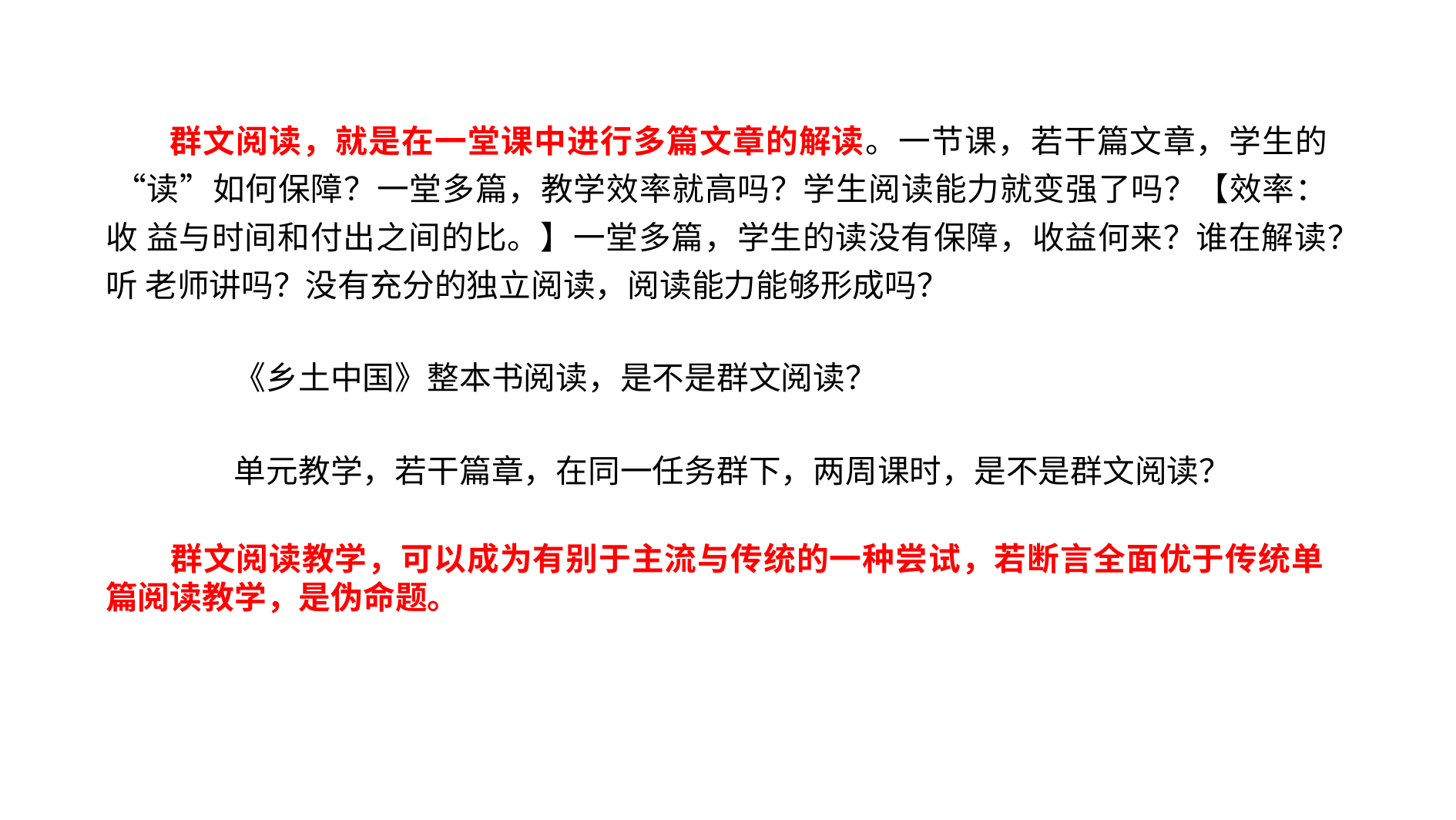

群文阅读，就是在一堂课中进行多篇文章的解读。一节课，若干篇文章，学生的  “读”如何保障？一堂多篇，教学效率就高吗？学生阅读能力就变强了吗？【效率：收 益与时间和付出之间的比。】一堂多篇，学生的读没有保障，收益何来？谁在解读？听 老师讲吗？没有充分的独立阅读，阅读能力能够形成吗？

《乡土中国》整本书阅读，是不是群文阅读？

单元教学，若干篇章，在同一任务群下，两周课时，是不是群文阅读？

群文阅读教学，可以成为有别于主流与传统的一种尝试，若断言全面优于传统单 篇阅读教学，是伪命题。